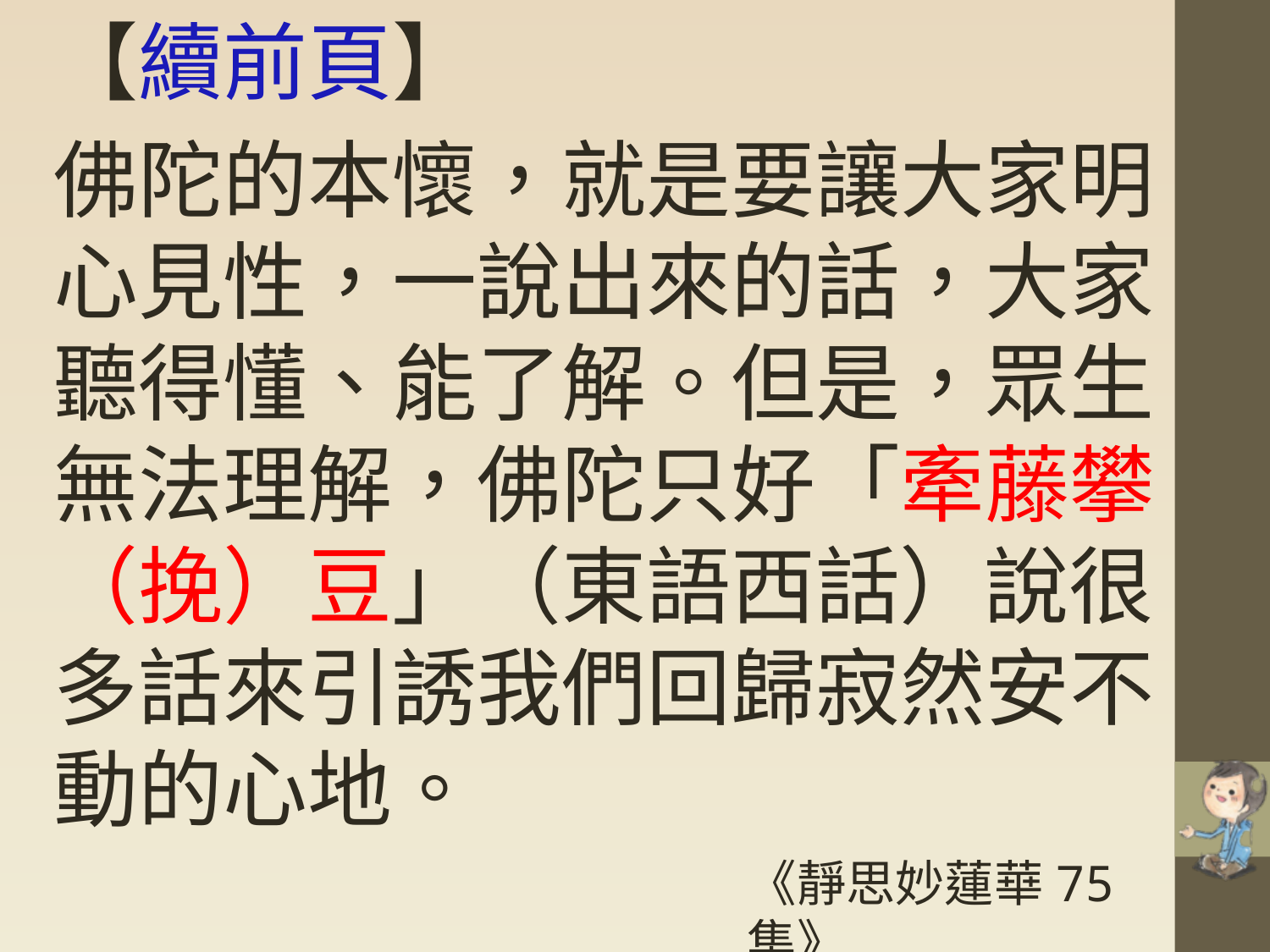

【續前頁】
佛陀的本懷，就是要讓大家明心見性，一說出來的話，大家聽得懂、能了解。但是，眾生無法理解，佛陀只好「牽藤攀（挽）豆」（東語西話）說很多話來引誘我們回歸寂然安不動的心地。
《靜思妙蓮華75集》